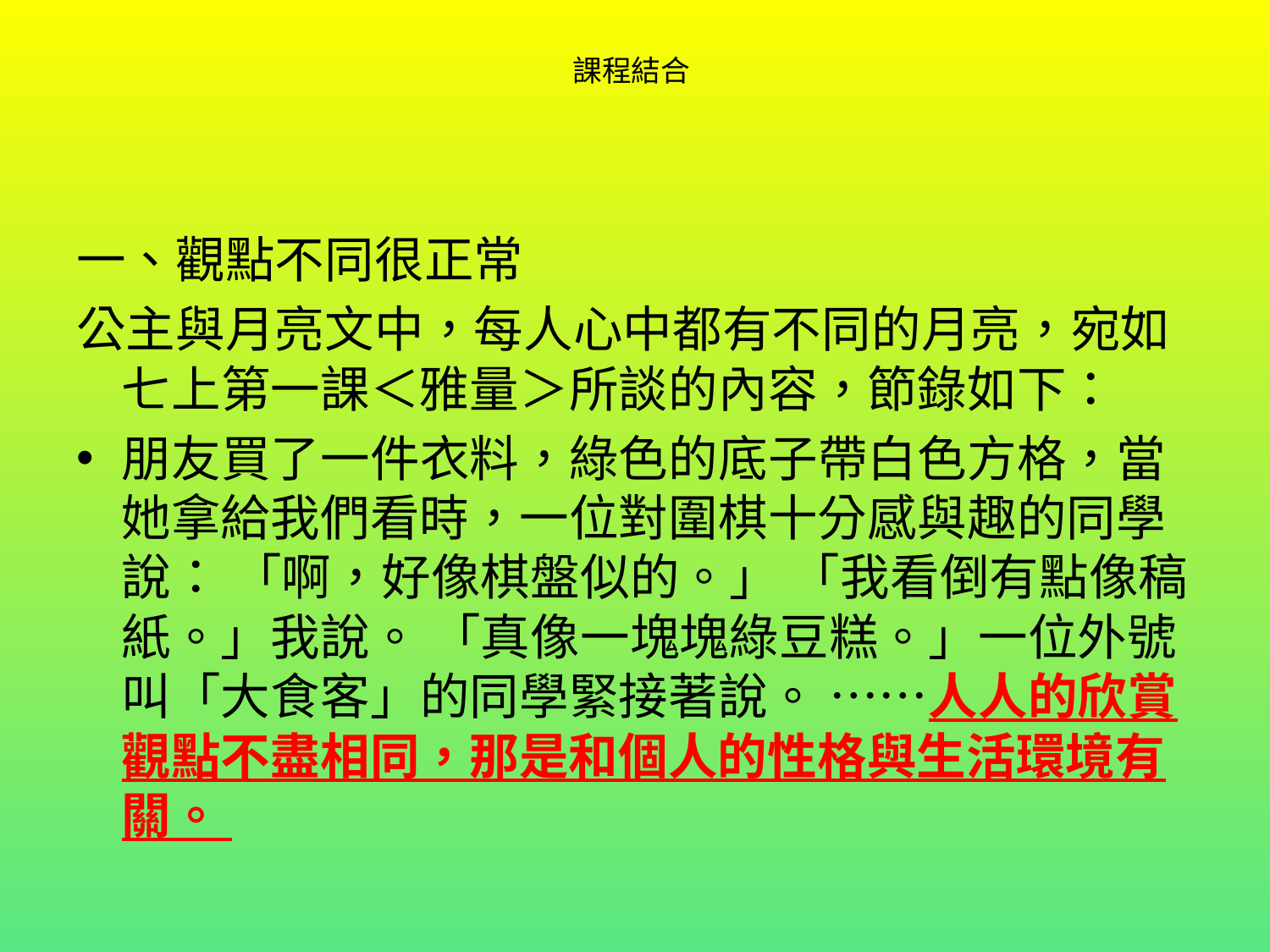

# 課程結合
一、觀點不同很正常
公主與月亮文中，每人心中都有不同的月亮，宛如七上第一課＜雅量＞所談的內容，節錄如下：
朋友買了一件衣料，綠色的底子帶白色方格，當她拿給我們看時，一位對圍棋十分感與趣的同學說： 「啊，好像棋盤似的。」 「我看倒有點像稿紙。」我說。 「真像一塊塊綠豆糕。」一位外號叫「大食客」的同學緊接著說。 ……人人的欣賞觀點不盡相同，那是和個人的性格與生活環境有關。